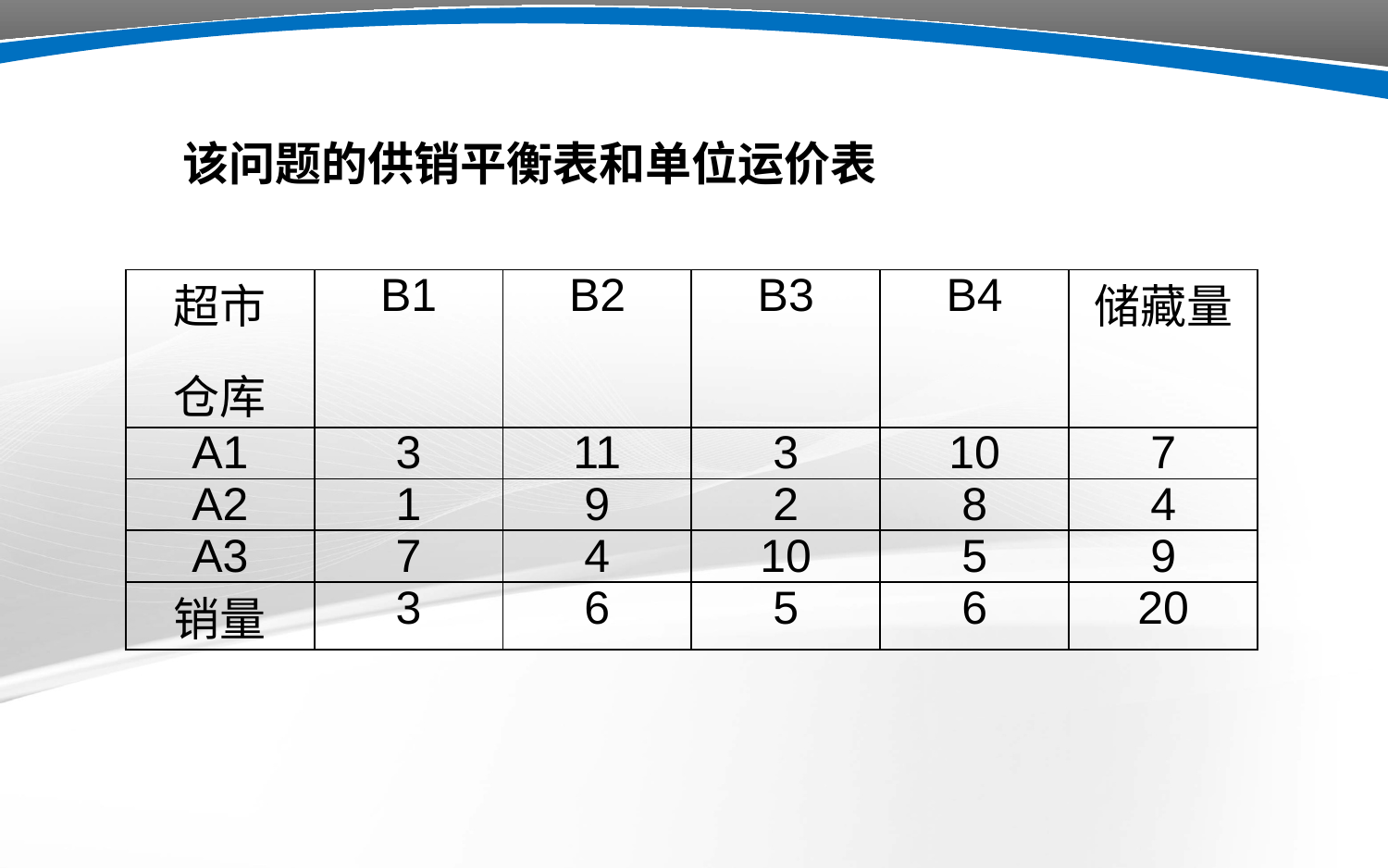

该问题的供销平衡表和单位运价表
| 超市 仓库 | B1 | B2 | B3 | B4 | 储藏量 |
| --- | --- | --- | --- | --- | --- |
| A1 | 3 | 11 | 3 | 10 | 7 |
| A2 | 1 | 9 | 2 | 8 | 4 |
| A3 | 7 | 4 | 10 | 5 | 9 |
| 销量 | 3 | 6 | 5 | 6 | 20 |